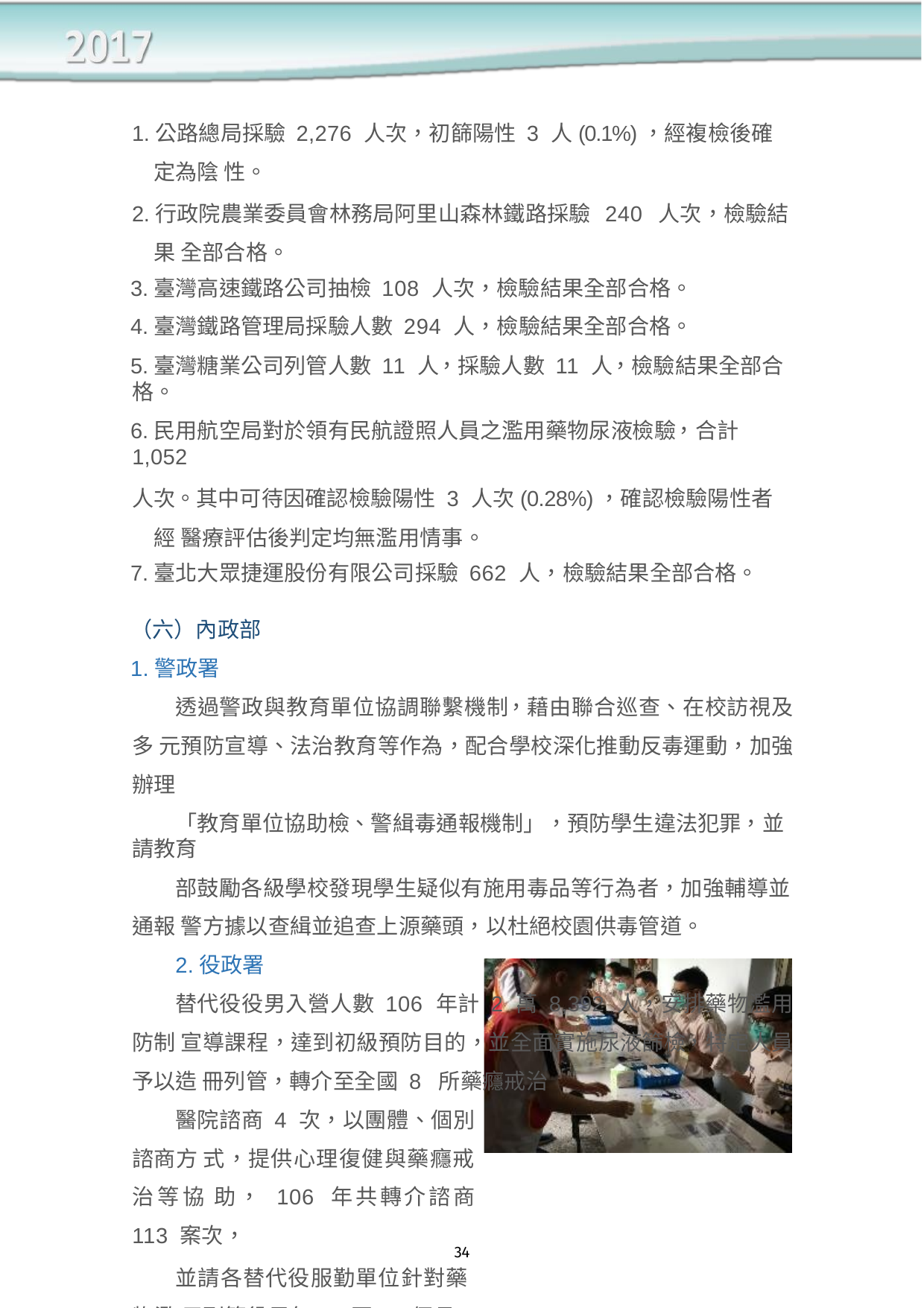

1.公路總局採驗 2,276 人次，初篩陽性 3 人(0.1%)，經複檢後確定為陰 性。
2.行政院農業委員會林務局阿里山森林鐵路採驗 240 人次，檢驗結果 全部合格。
3.臺灣高速鐵路公司抽檢 108 人次，檢驗結果全部合格。
4.臺灣鐵路管理局採驗人數 294 人，檢驗結果全部合格。
5.臺灣糖業公司列管人數 11 人，採驗人數 11 人，檢驗結果全部合格。
6.民用航空局對於領有民航證照人員之濫用藥物尿液檢驗，合計 1,052
人次。其中可待因確認檢驗陽性 3 人次(0.28%)，確認檢驗陽性者經 醫療評估後判定均無濫用情事。
7.臺北大眾捷運股份有限公司採驗 662 人，檢驗結果全部合格。

（六）內政部
1.警政署
透過警政與教育單位協調聯繫機制，藉由聯合巡查、在校訪視及多 元預防宣導、法治教育等作為，配合學校深化推動反毒運動，加強辦理
「教育單位協助檢、警緝毒通報機制」，預防學生違法犯罪，並請教育
部鼓勵各級學校發現學生疑似有施用毒品等行為者，加強輔導並通報 警方據以查緝並追查上源藥頭，以杜絕校園供毒管道。
2.役政署
替代役役男入營人數 106 年計 2 萬 8,392 人，安排藥物濫用防制 宣導課程，達到初級預防目的，並全面實施尿液篩檢，特定人員予以造 冊列管，轉介至全國 8 所藥癮戒治
醫院諮商 4 次，以團體、個別諮商方 式，提供心理復健與藥癮戒治等協 助， 106 年共轉介諮商 113 案次，
並請各替代役服勤單位針對藥物濫 用列管役男每 1 至 2 個月實施不定
圖 55 替代役男入營尿液篩檢

34